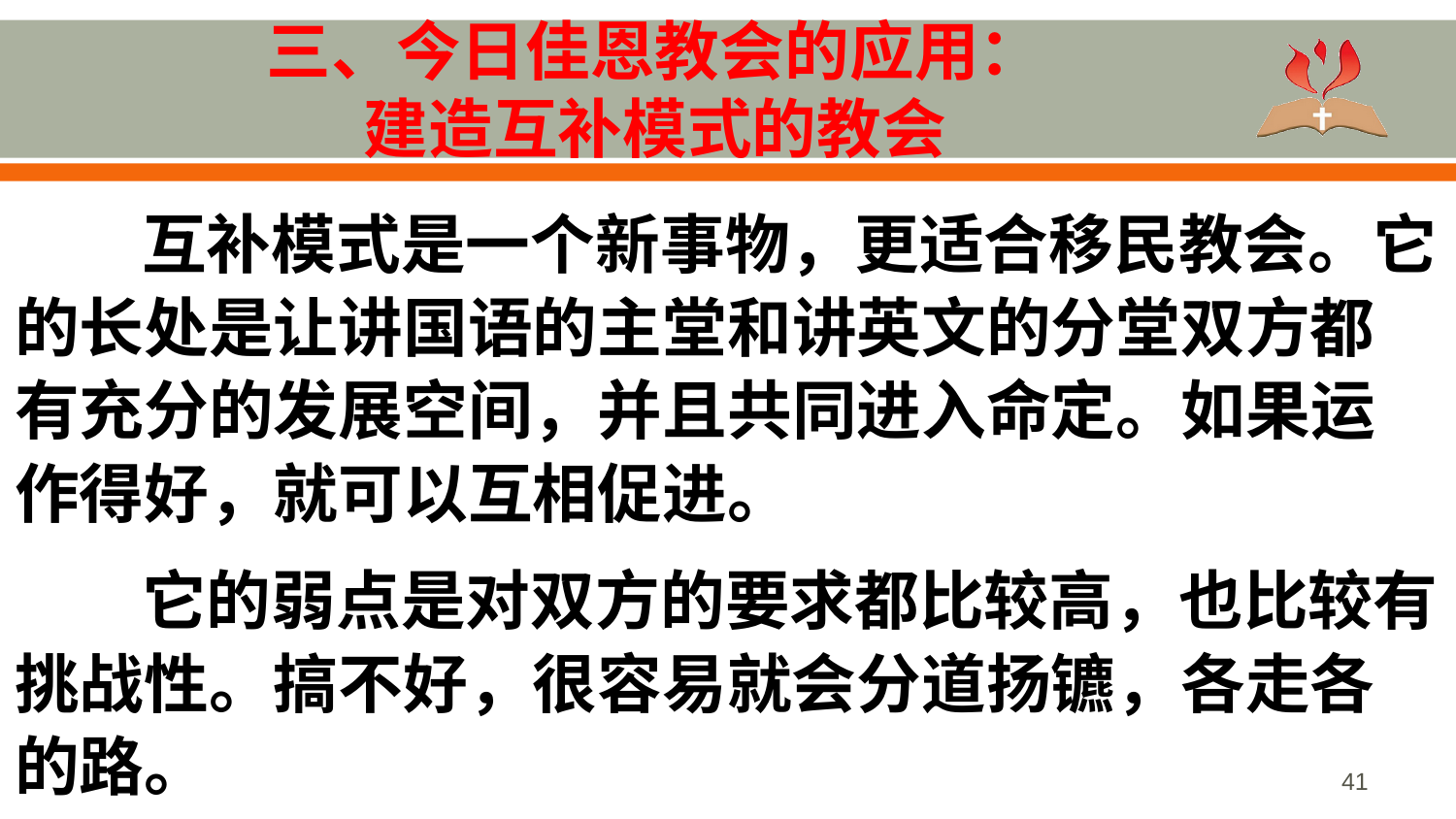

# 三、今日佳恩教会的应用： 建造互补模式的教会
互补模式是一个新事物，更适合移民教会。它的长处是让讲国语的主堂和讲英文的分堂双方都有充分的发展空间，并且共同进入命定。如果运作得好，就可以互相促进。
它的弱点是对双方的要求都比较高，也比较有挑战性。搞不好，很容易就会分道扬镳，各走各的路。

41